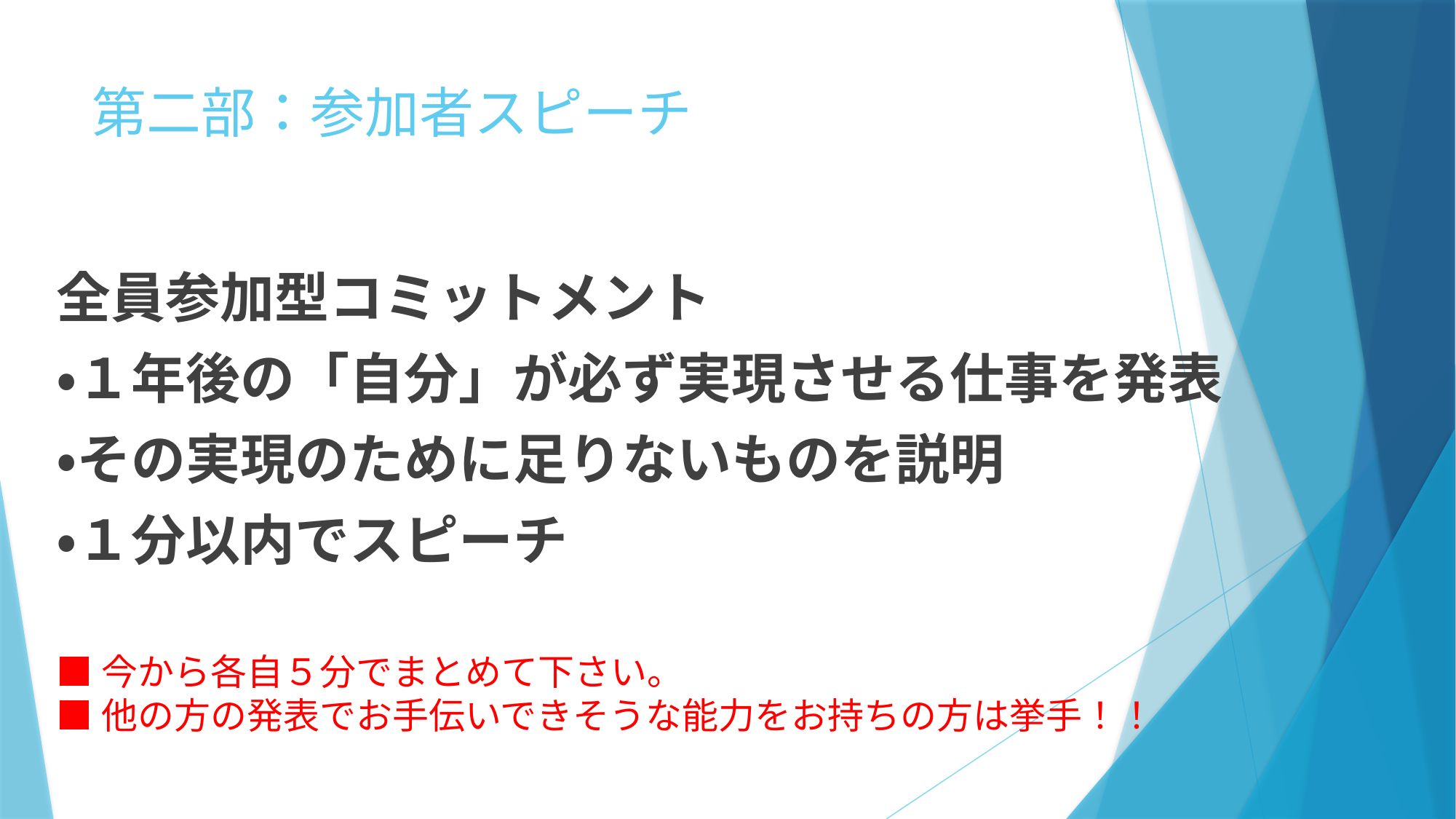

# 第二部：参加者スピーチ
全員参加型コミットメント
・１年後の「自分」が必ず実現させる仕事を発表
・その実現のために足りないものを説明
・１分以内でスピーチ
■今から各自５分でまとめて下さい。
■他の方の発表でお手伝いできそうな能力をお持ちの方は挙手！！